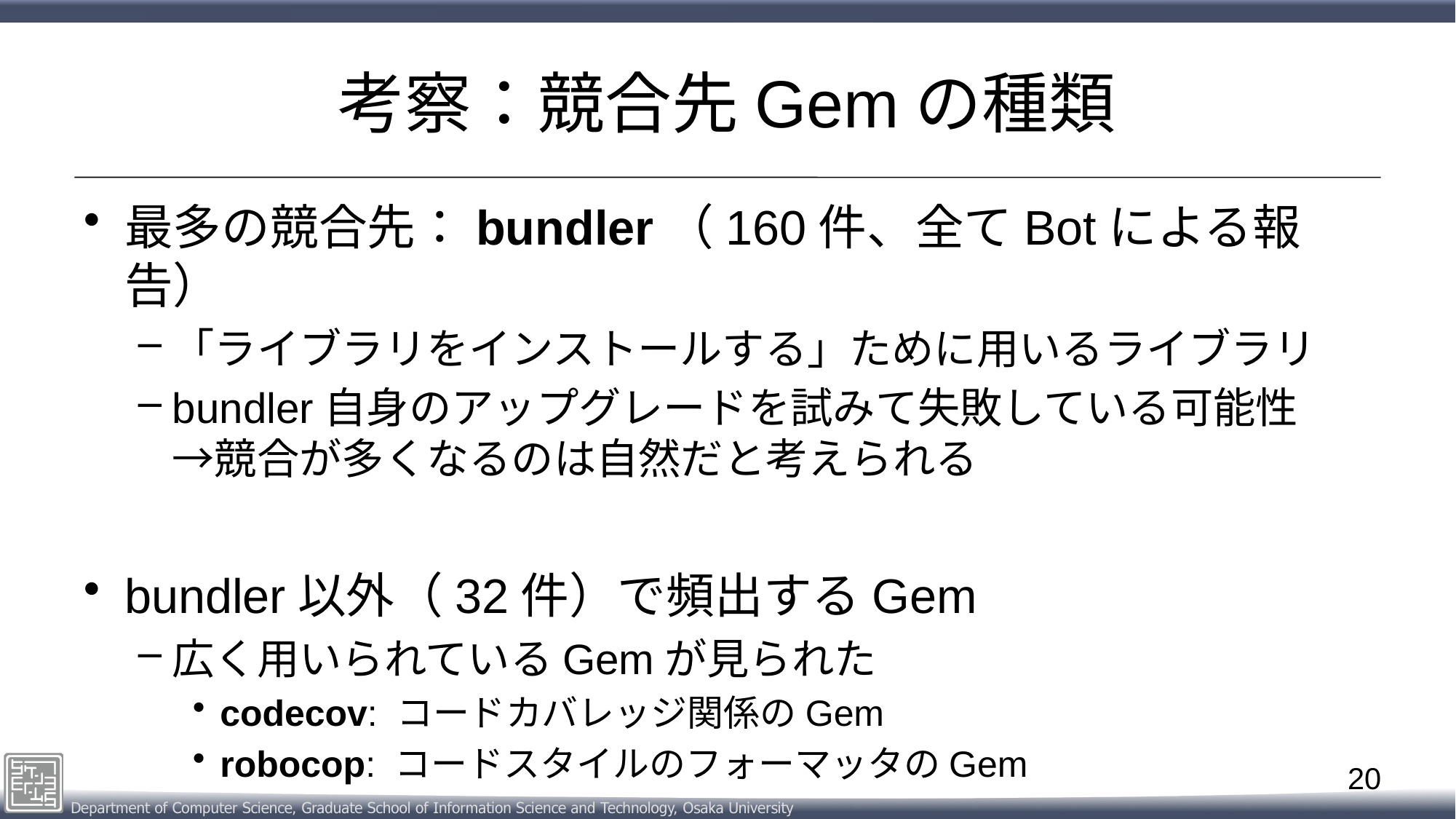

# 考察：競合先Gemの種類
最多の競合先：bundler（160件、全てBotによる報告）
「ライブラリをインストールする」ために用いるライブラリ
bundler自身のアップグレードを試みて失敗している可能性
→競合が多くなるのは自然だと考えられる

bundler以外（32件）で頻出するGem
広く用いられているGemが見られた
codecov: コードカバレッジ関係のGem
robocop: コードスタイルのフォーマッタのGem

20